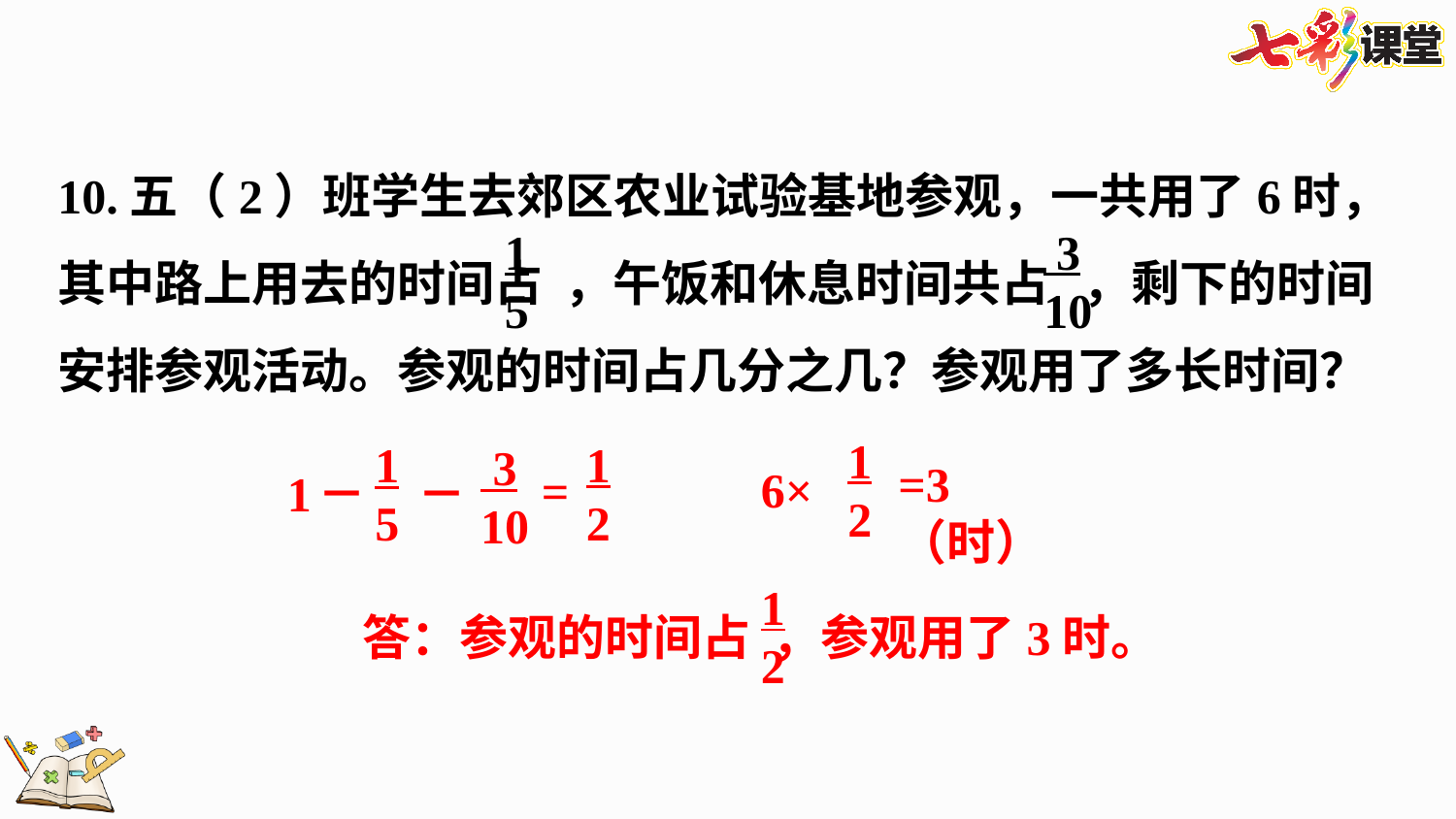

10.五（2）班学生去郊区农业试验基地参观，一共用了6时，其中路上用去的时间占  ，午饭和休息时间共占   ，剩下的时间
安排参观活动。参观的时间占几分之几？参观用了多长时间？
15
 3
10
1
2
6×
=3（时）
12
15
=
－
1
 3
10
－
12
答：参观的时间占  ，参观用了3时。